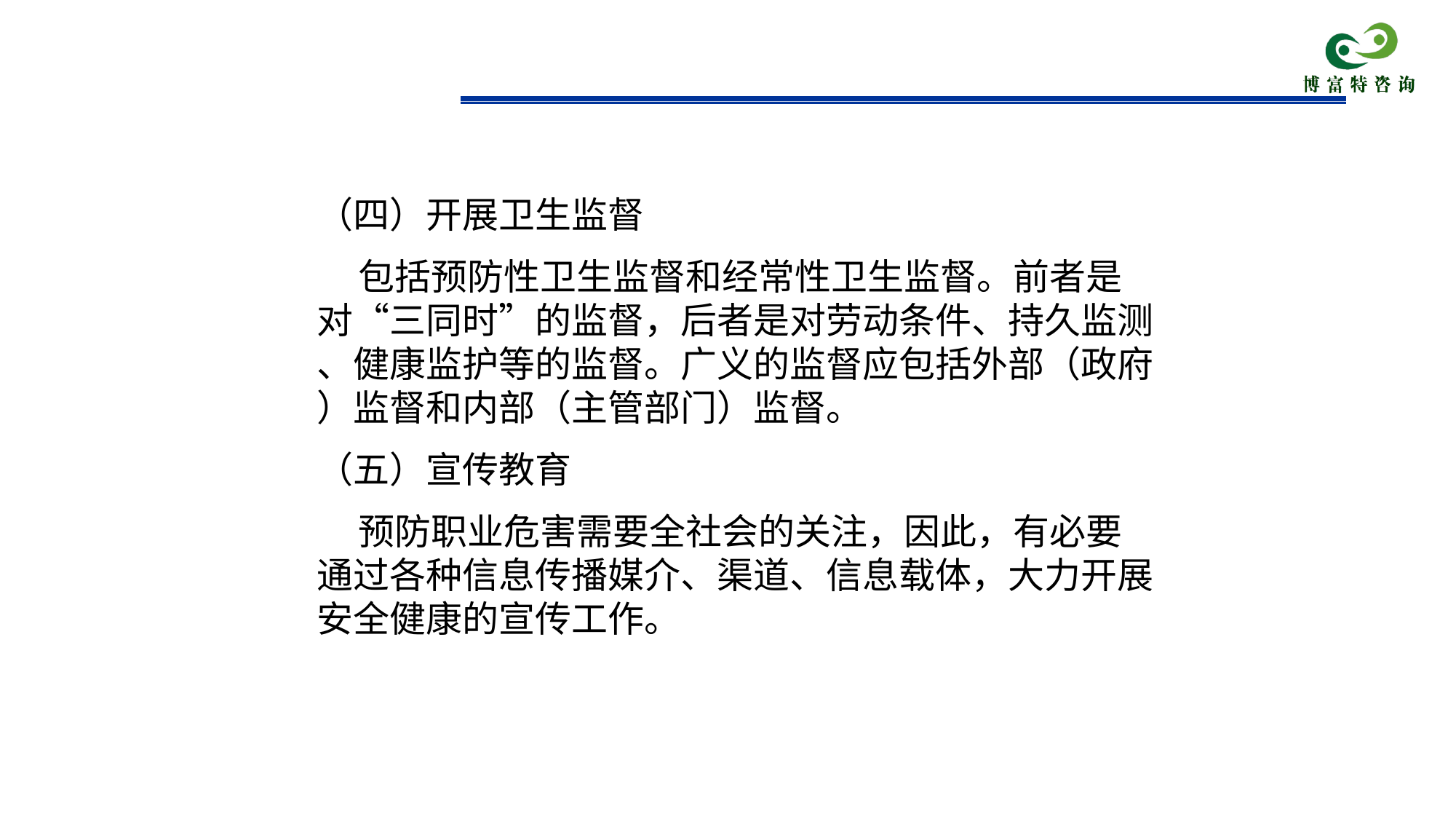

（四）开展卫生监督
    包括预防性卫生监督和经常性卫生监督。前者是
对“三同时”的监督，后者是对劳动条件、持久监测
、健康监护等的监督。广义的监督应包括外部（政府
）监督和内部（主管部门）监督。
（五）宣传教育
    预防职业危害需要全社会的关注，因此，有必要
通过各种信息传播媒介、渠道、信息载体，大力开展
安全健康的宣传工作。